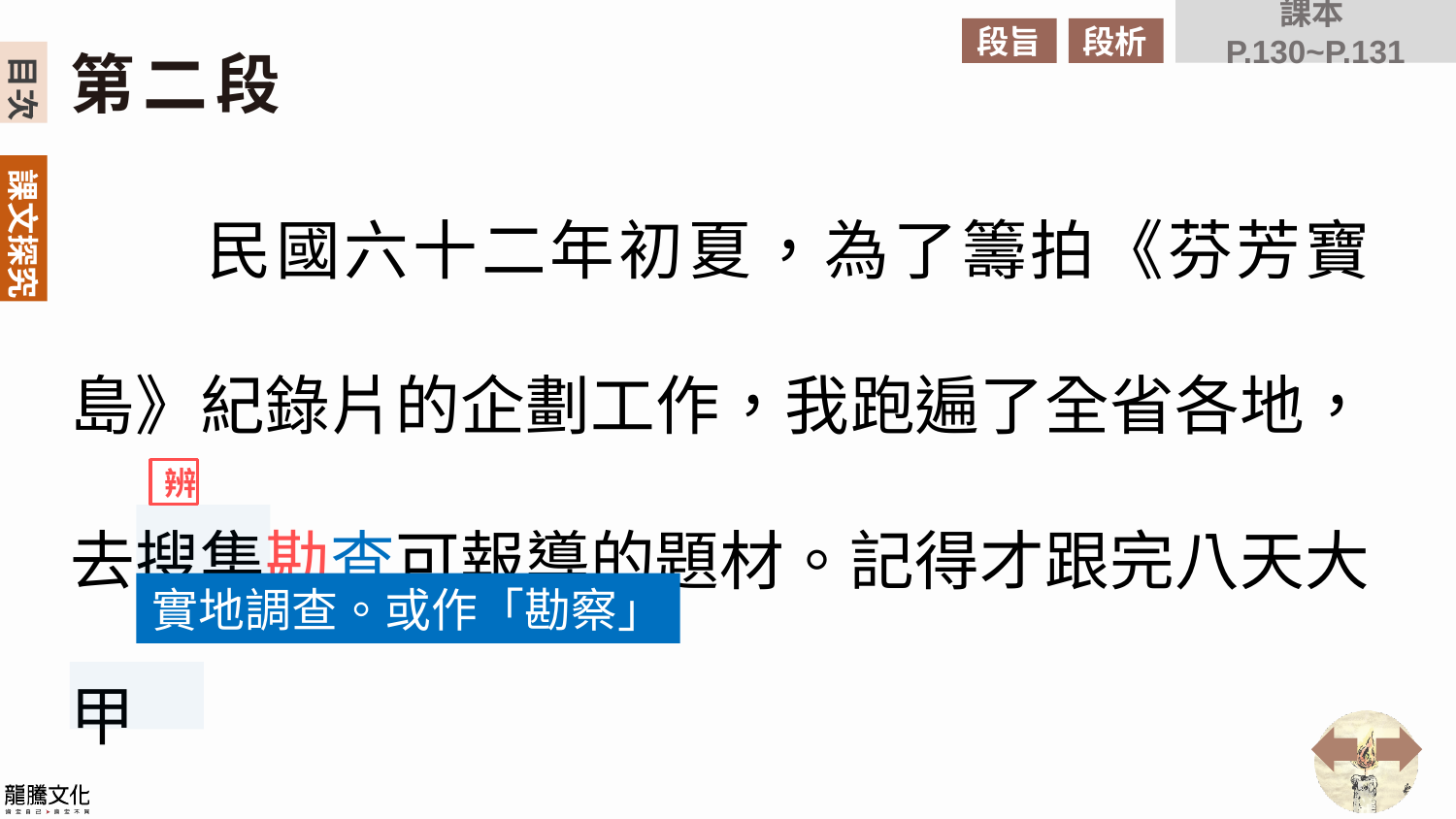

課本P.130~P.131
段旨
段析
第二段
　　民國六十二年初夏，為了籌拍《芬芳寶島》紀錄片的企劃工作，我跑遍了全省各地，去搜集勘查可報導的題材。記得才跟完八天大甲
媽祖進香團，回到臺北北投過了一夜，
辨

實地調查。或作「勘察」